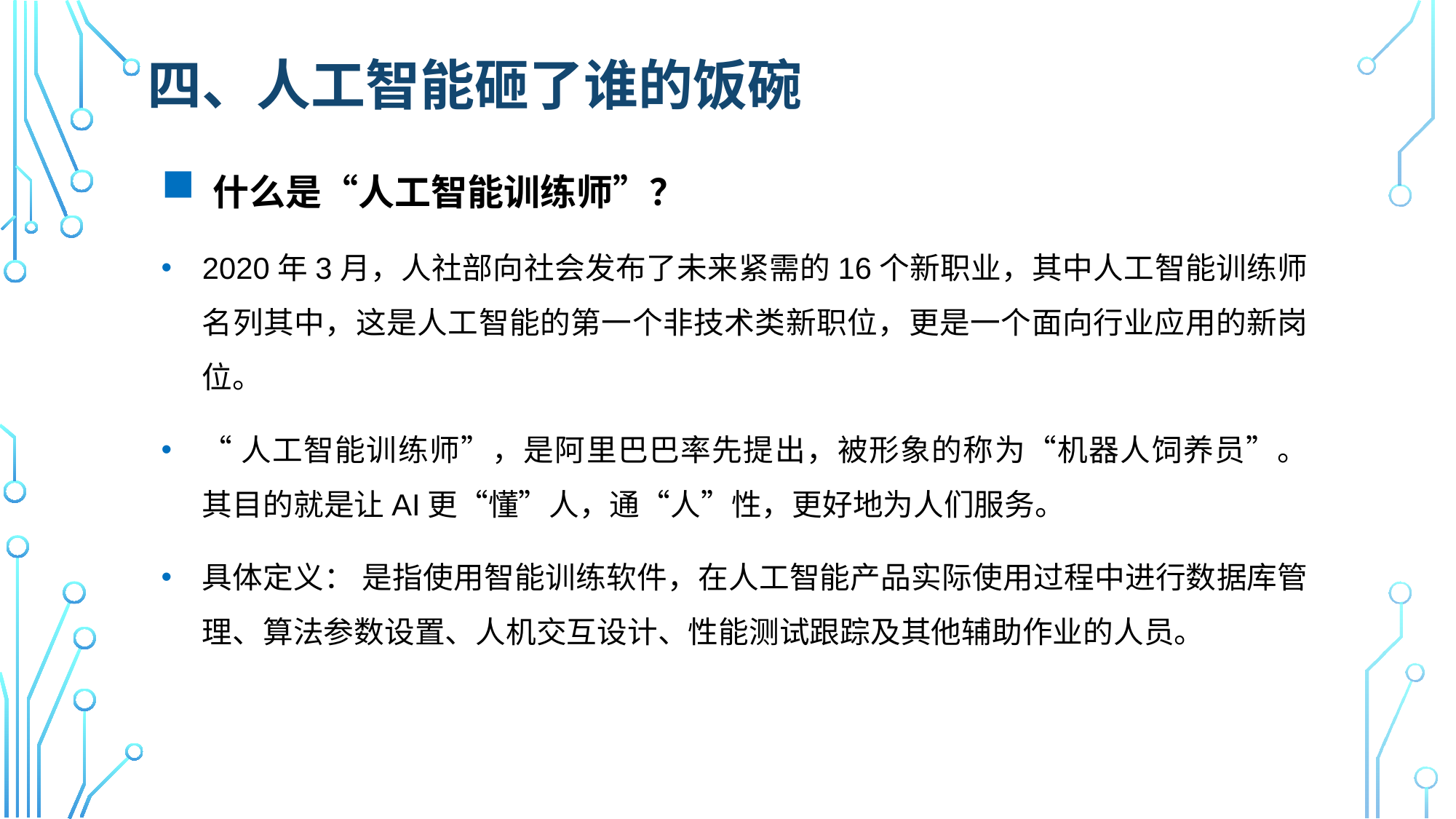

# 四、人工智能砸了谁的饭碗
 什么是“人工智能训练师”？
2020年3月，人社部向社会发布了未来紧需的16个新职业，其中人工智能训练师名列其中，这是人工智能的第一个非技术类新职位，更是一个面向行业应用的新岗位。
“人工智能训练师”，是阿里巴巴率先提出，被形象的称为“机器人饲养员”。 其目的就是让AI更“懂”人，通“人”性，更好地为人们服务。
具体定义： 是指使用智能训练软件，在人工智能产品实际使用过程中进行数据库管理、算法参数设置、人机交互设计、性能测试跟踪及其他辅助作业的人员。